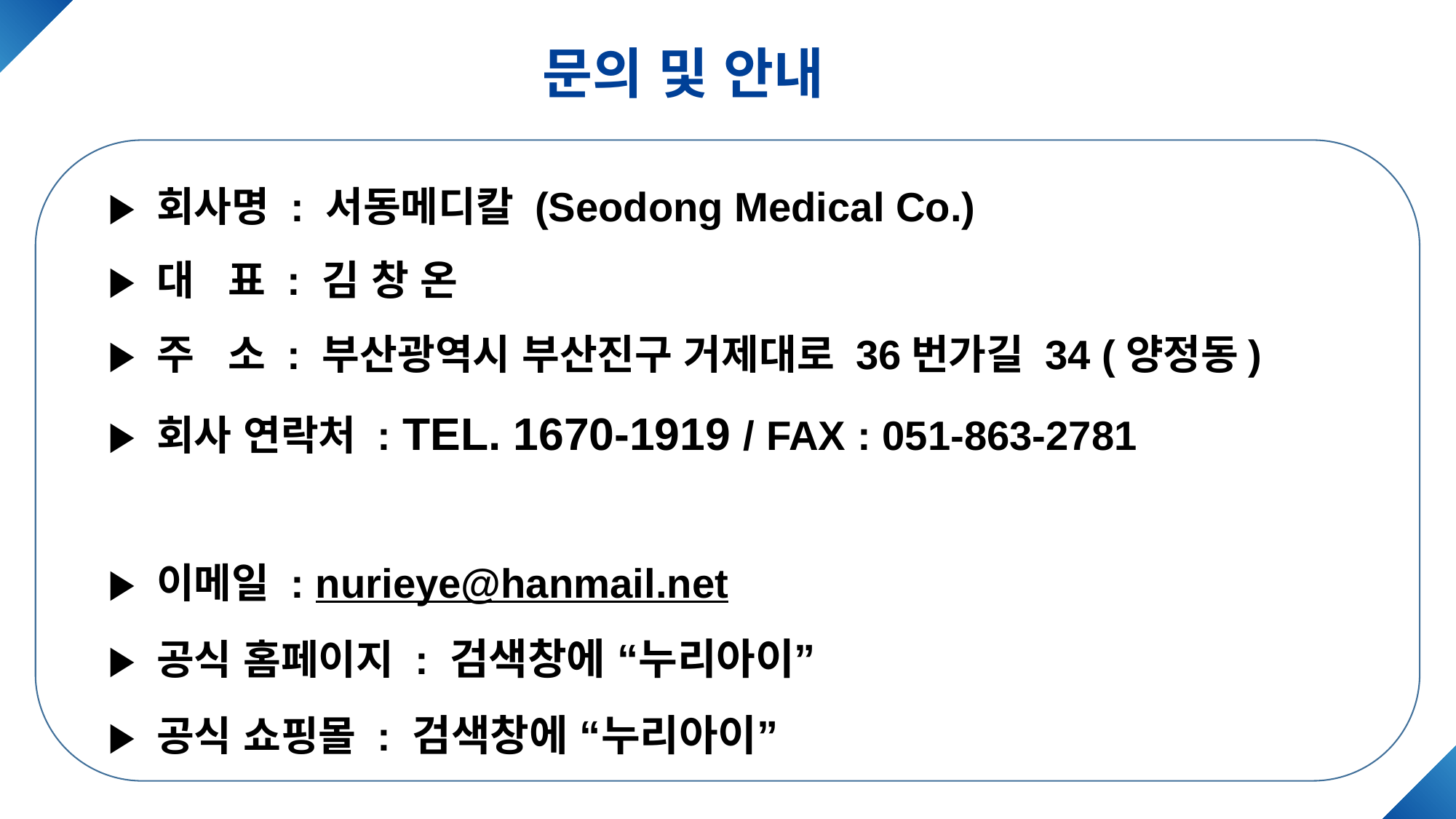

문의 및 안내

▶ 회사명 : 서동메디칼 (Seodong Medical Co.)
▶ 대   표 : 김 창 온
▶ 주   소 : 부산광역시 부산진구 거제대로 36번가길 34 (양정동)
▶ 회사 연락처 : TEL. 1670-1919 / FAX : 051-863-2781

▶ 이메일 : nurieye@hanmail.net
▶ 공식 홈페이지 : 검색창에 “누리아이”
▶ 공식 쇼핑몰 : 검색창에 “누리아이”